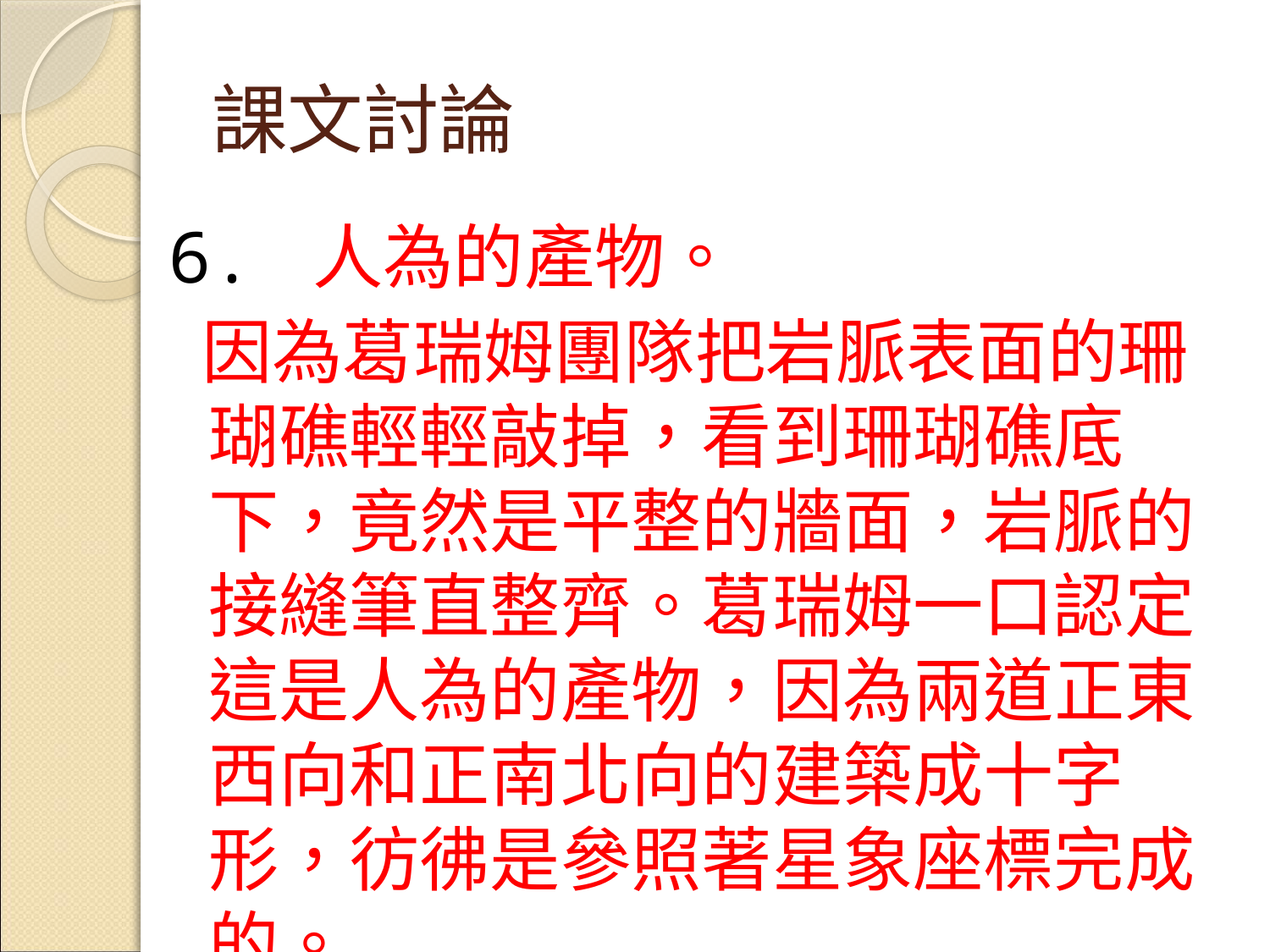

課文討論
6. 人為的產物。
 因為葛瑞姆團隊把岩脈表面的珊瑚礁輕輕敲掉，看到珊瑚礁底下，竟然是平整的牆面，岩脈的接縫筆直整齊。葛瑞姆一口認定這是人為的產物，因為兩道正東西向和正南北向的建築成十字形，彷彿是參照著星象座標完成的。